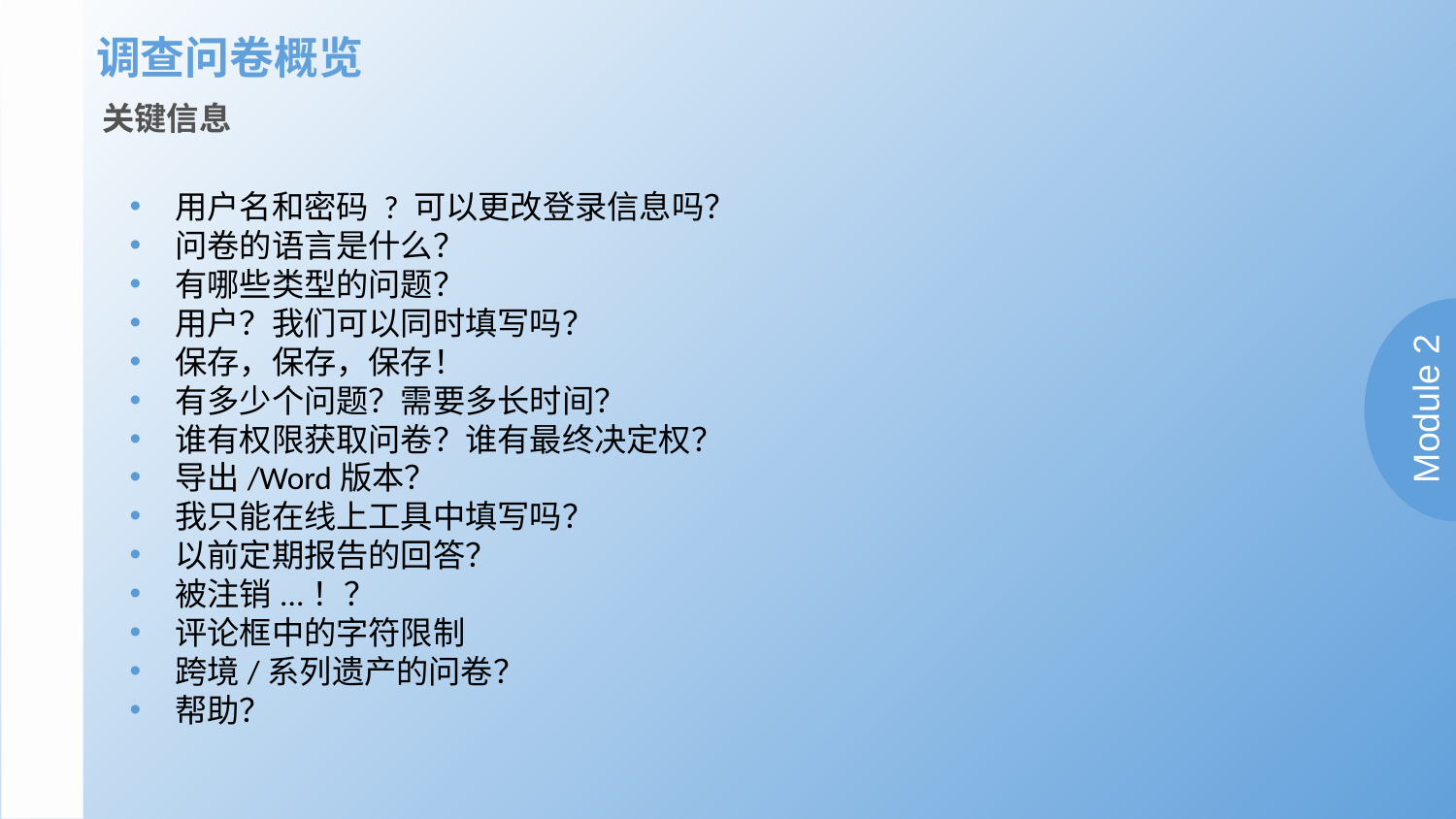

调查问卷概览
关键信息
用户名和密码 ? 可以更改登录信息吗？
问卷的语言是什么？
有哪些类型的问题？
用户？我们可以同时填写吗？
保存，保存，保存！
有多少个问题？需要多长时间？
谁有权限获取问卷？谁有最终决定权？
导出/Word版本？
我只能在线上工具中填写吗？
以前定期报告的回答？
被注销...！？
评论框中的字符限制
跨境/系列遗产的问卷？
帮助？